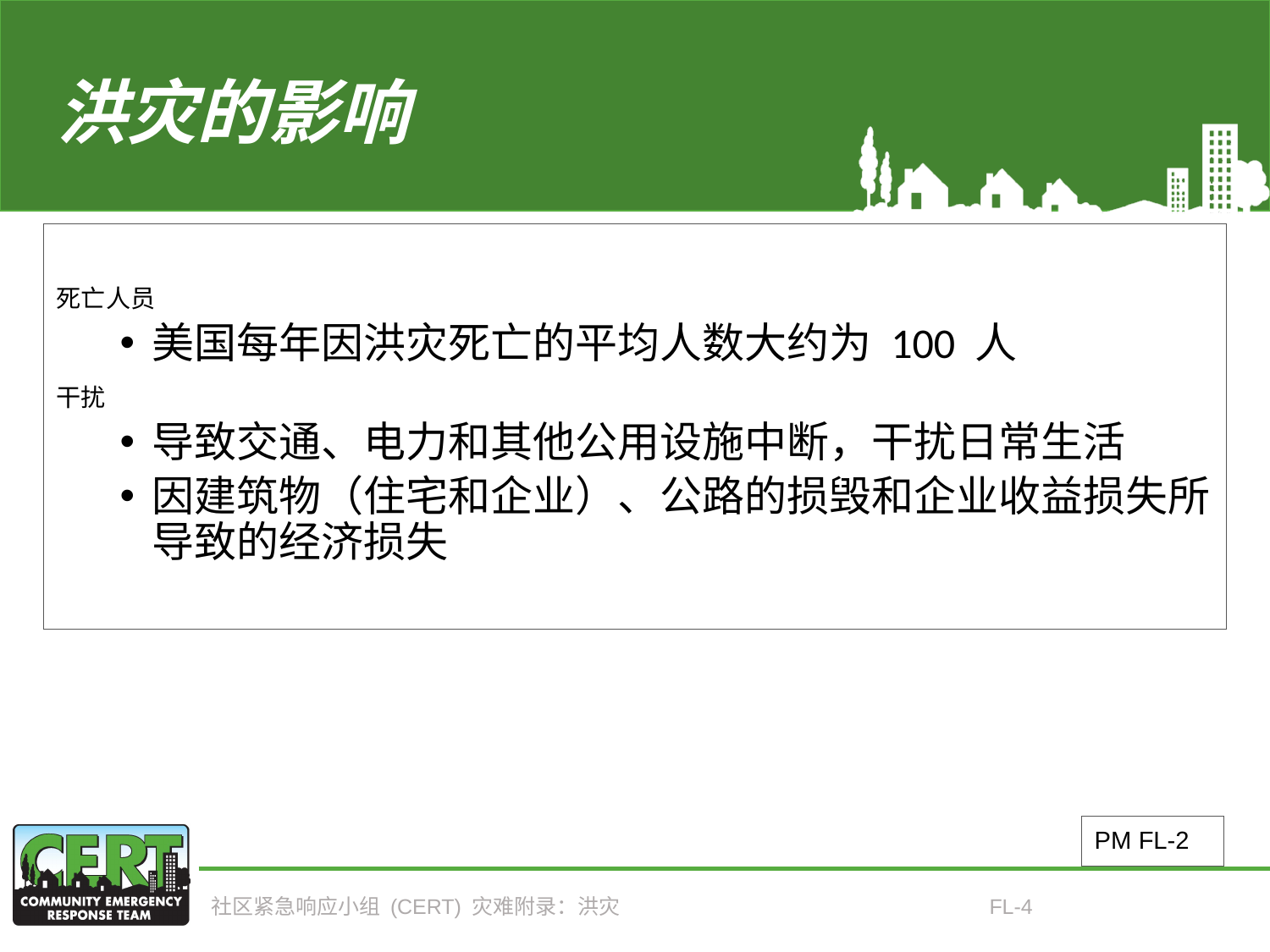

# 洪灾的影响
死亡人员
美国每年因洪灾死亡的平均人数大约为 100 人
干扰
导致交通、电力和其他公用设施中断，干扰日常生活
因建筑物（住宅和企业）、公路的损毁和企业收益损失所导致的经济损失
PM FL-2
社区紧急响应小组 (CERT) 灾难附录：洪灾
FL-4